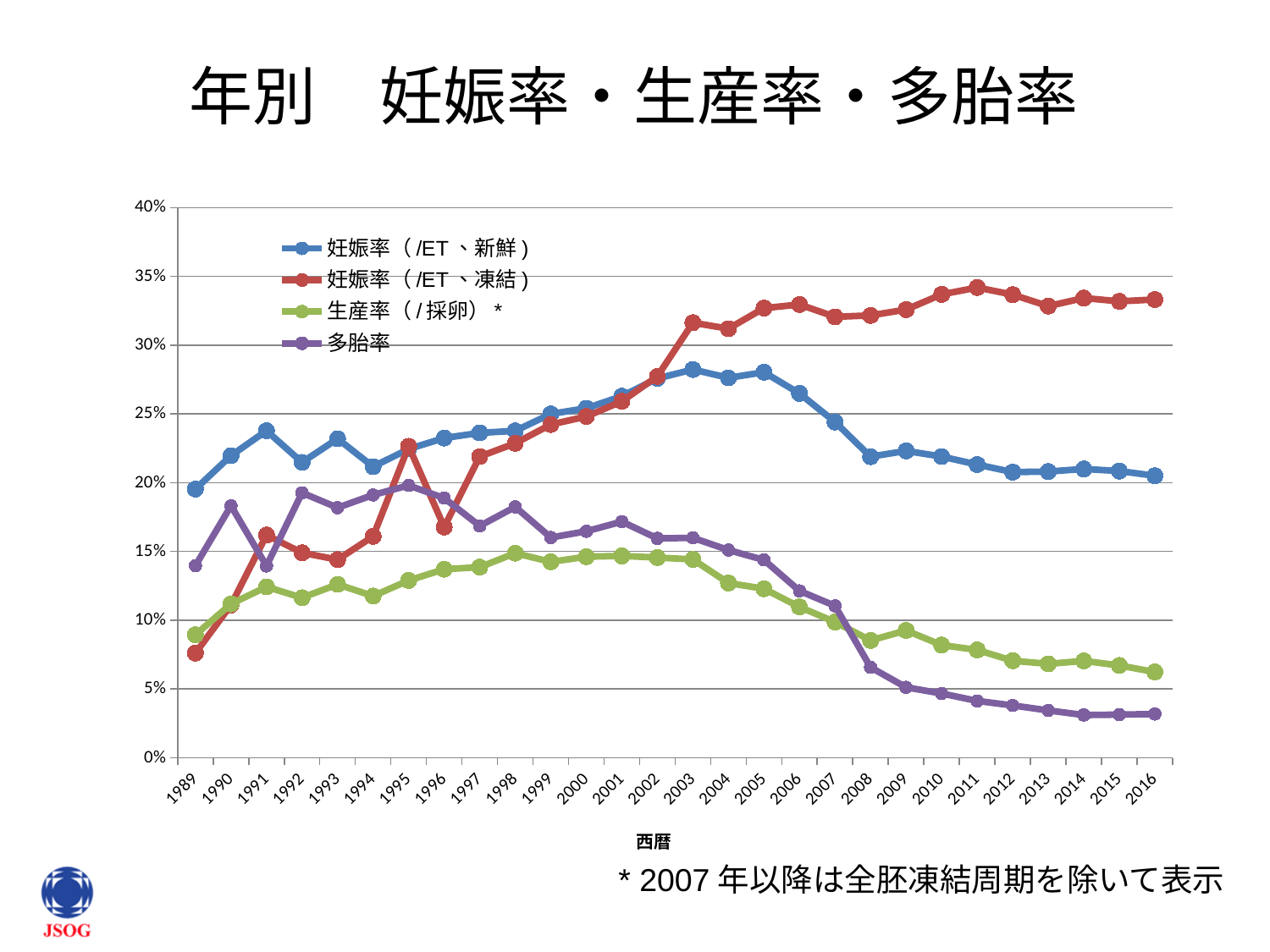

# 年別　妊娠率・生産率・多胎率

### Chart

| Category | 妊娠率（/ET、新鮮) | 妊娠率（/ET、凍結) | 生産率（/採卵）* | 多胎率 |
|---|---|---|---|---|
| 1989 | 0.1954177897574124 | 0.07608695652173914 | 0.08946015424164525 | 0.13969335604770017 |
| 1990 | 0.21973512404402165 | 0.1111111111111111 | 0.11186883343006385 | 0.18326359832635983 |
| 1991 | 0.23781423344742122 | 0.16193181818181818 | 0.12427936867970892 | 0.13947876447876448 |
| 1992 | 0.21481133552528572 | 0.1490566037735849 | 0.11635964659005602 | 0.19270279844137442 |
| 1993 | 0.23200285103349966 | 0.1440536013400335 | 0.1260968760968761 | 0.1818637274549098 |
| 1994 | 0.21171724258901947 | 0.16097122302158273 | 0.11759498842434972 | 0.19113241461953265 |
| 1995 | 0.22450895707364704 | 0.226507713884993 | 0.12892615858717554 | 0.19806379939692112 |
| 1996 | 0.23250206037666737 | 0.16778774289985052 | 0.1370818433132973 | 0.18881725762459708 |
| 1997 | 0.23627794995261633 | 0.21903993545784592 | 0.13859347470759303 | 0.1685578508389099 |
| 1998 | 0.23769823711604293 | 0.22870600549522438 | 0.14877926678989525 | 0.18243412797992473 |
| 1999 | 0.25004886311811847 | 0.24233399514670195 | 0.1424611581920904 | 0.1601516919486581 |
| 2000 | 0.2541635540712748 | 0.24815610120436934 | 0.14619127125186263 | 0.1646752881641833 |
| 2001 | 0.2629198564345138 | 0.25919380627787597 | 0.14676938369781312 | 0.17171332444613724 |
| 2002 | 0.275834597875569 | 0.27735593220338983 | 0.14558458446624897 | 0.15947628246404807 |
| 2003 | 0.2823432960844071 | 0.3163484121311141 | 0.14422432768686 | 0.15993105637955277 |
| 2004 | 0.2762721051561759 | 0.31201216005258403 | 0.12704721194947408 | 0.15102860010035124 |
| 2005 | 0.2803713527851459 | 0.32695724887634575 | 0.12288752489546816 | 0.14383457503421013 |
| 2006 | 0.26494374404752297 | 0.3296080020116789 | 0.10967188551822979 | 0.12137109638084435 |
| 2007 | 0.24413748795374238 | 0.3206282145481264 | 0.09872229130043304 | 0.11044059660552032 |
| 2008 | 0.21894915734315254 | 0.32165968785687094 | 0.08532574444619505 | 0.06579311617606348 |
| 2009 | 0.22315852242412829 | 0.3258802544908077 | 0.09257183034356947 | 0.05120602612388813 |
| 2010 | 0.21904820443474654 | 0.3369577263603788 | 0.0819531696173615 | 0.04673727694118212 |
| 2011 | 0.21323911780000612 | 0.3419363884424983 | 0.07839992143640441 | 0.04132448590762762 |
| 2012 | 0.20773659283627804 | 0.3367554345953767 | 0.07055197173630083 | 0.03804226504948285 |
| 2013 | 0.2081498723953221 | 0.3283951510765334 | 0.06828438613847967 | 0.03441463576598712 |
| 2014 | 0.2100457892026555 | 0.33429303038968466 | 0.07044178337054327 | 0.031089406461307287 |
| 2015 | 0.20848634953169926 | 0.33189192343604107 | 0.06711609989373007 | 0.031369259802893686 |
| 2016 | 0.20507930601423321 | 0.3332377066598666 | 0.06238080967689206 | 0.0318258397388649 |
* 2007年以降は全胚凍結周期を除いて表示